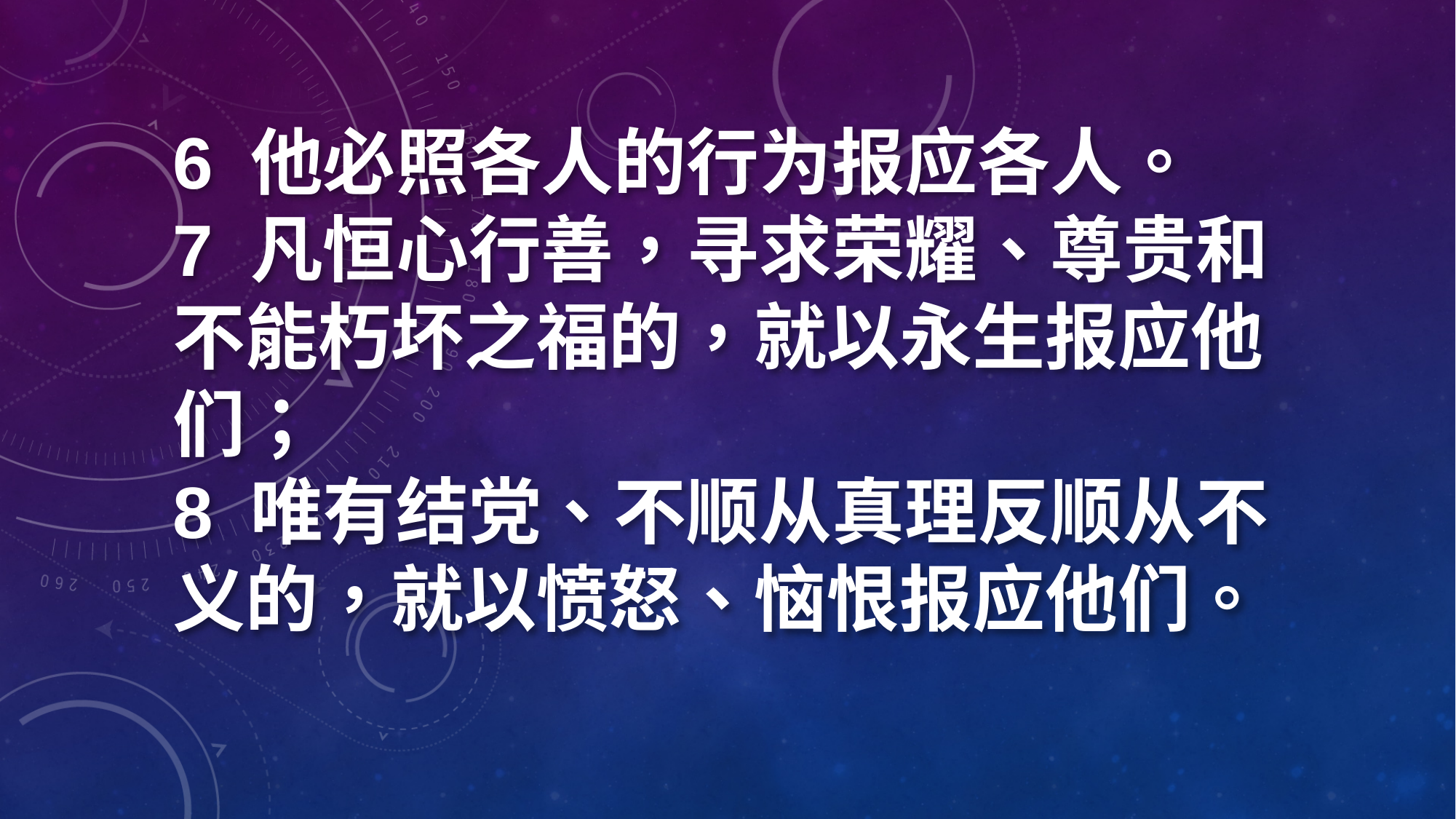

6 他必照各人的行为报应各人。
7 凡恒心行善，寻求荣耀、尊贵和不能朽坏之福的，就以永生报应他们；
8 唯有结党、不顺从真理反顺从不义的，就以愤怒、恼恨报应他们。